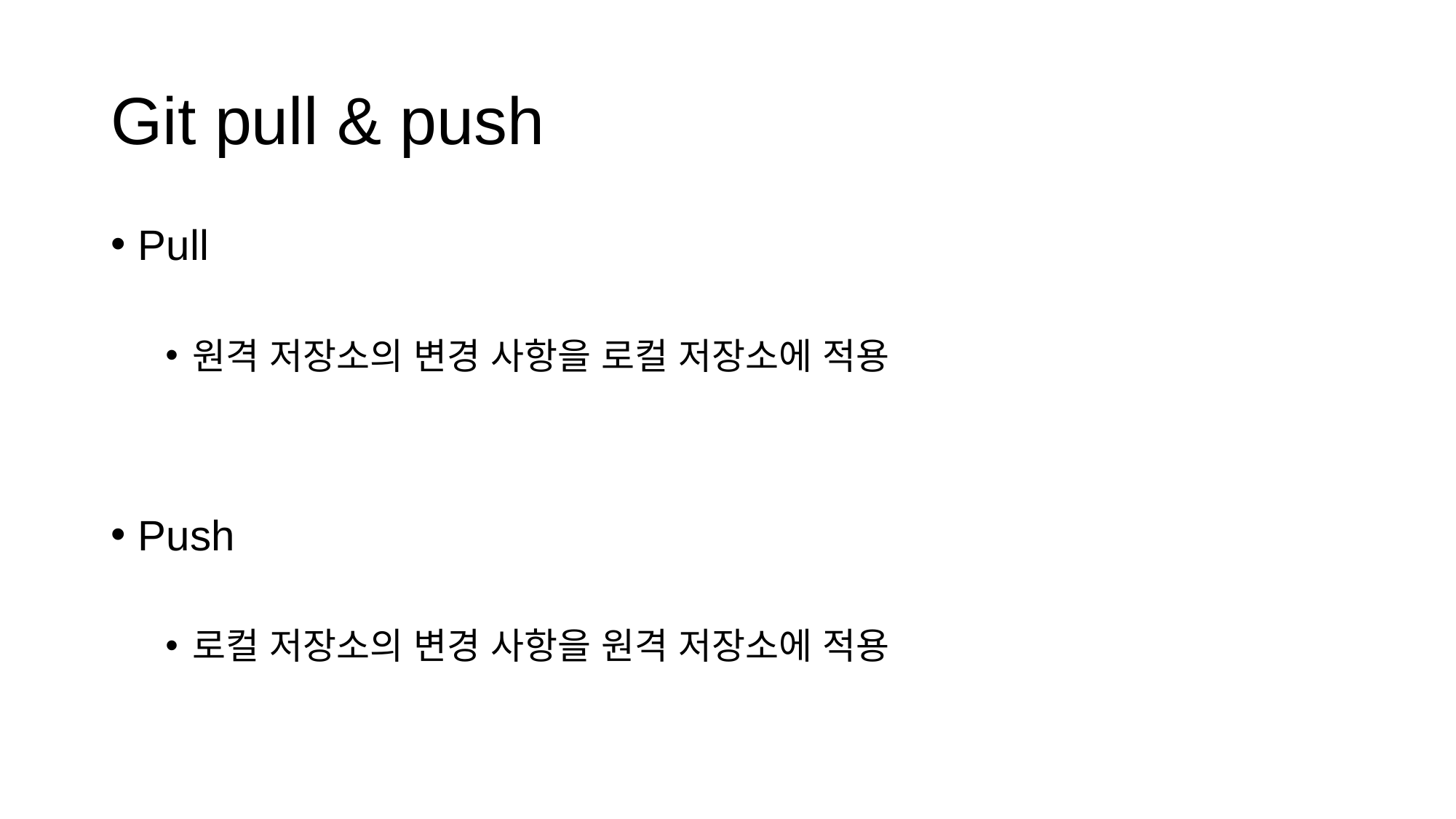

# Git pull & push
Pull

원격 저장소의 변경 사항을 로컬 저장소에 적용

Push

로컬 저장소의 변경 사항을 원격 저장소에 적용